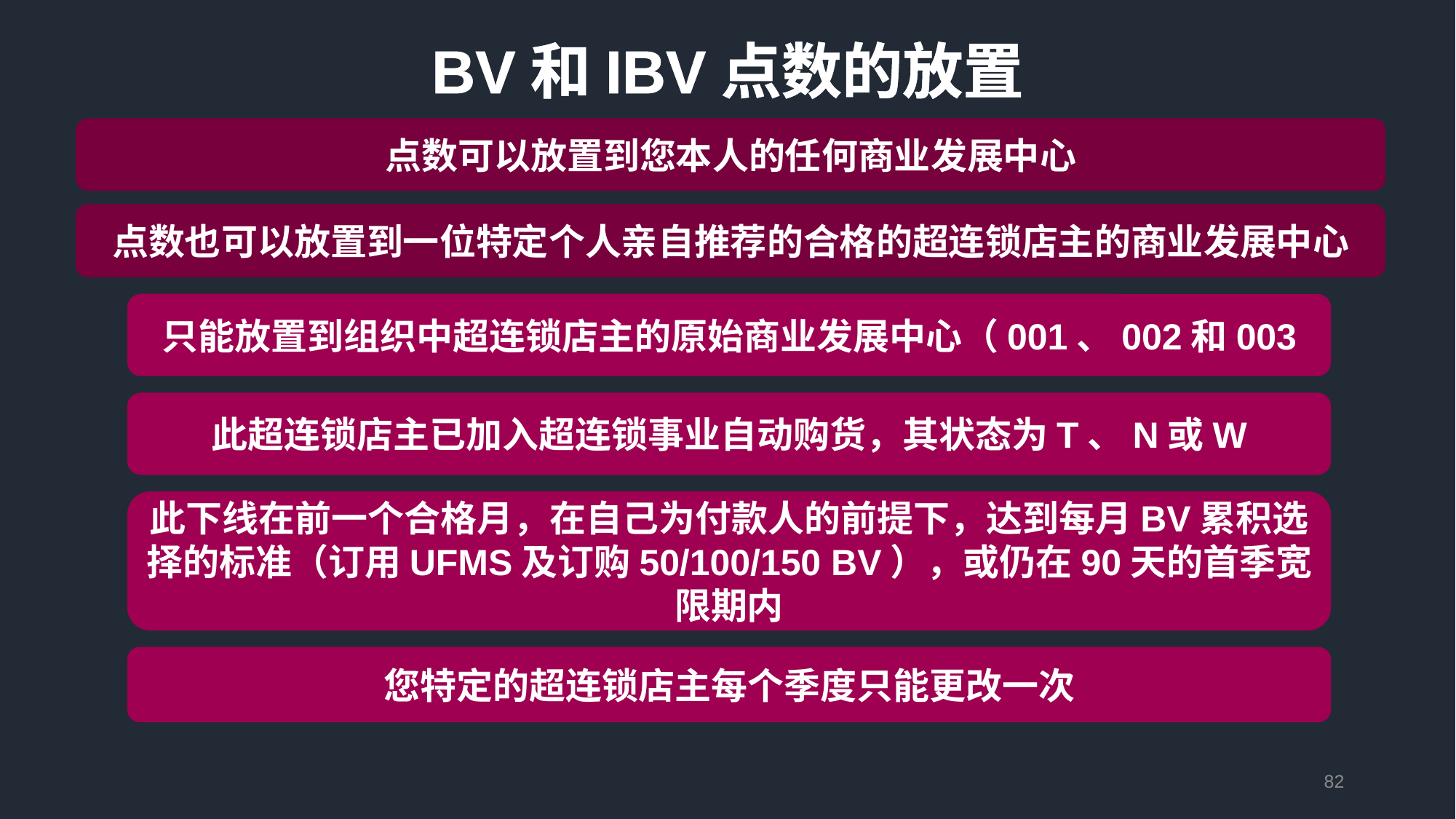

BV和IBV点数的放置
点数可以放置到您本人的任何商业发展中心
点数也可以放置到一位特定个人亲自推荐的合格的超连锁店主的商业发展中心
只能放置到组织中超连锁店主的原始商业发展中心（001、002和003
此超连锁店主已加入超连锁事业自动购货，其状态为T、N或W
此下线在前一个合格月，在自己为付款人的前提下，达到每月BV累积选择的标准（订用UFMS及订购50/100/150 BV），或仍在90天的首季宽限期内
您特定的超连锁店主每个季度只能更改一次
82